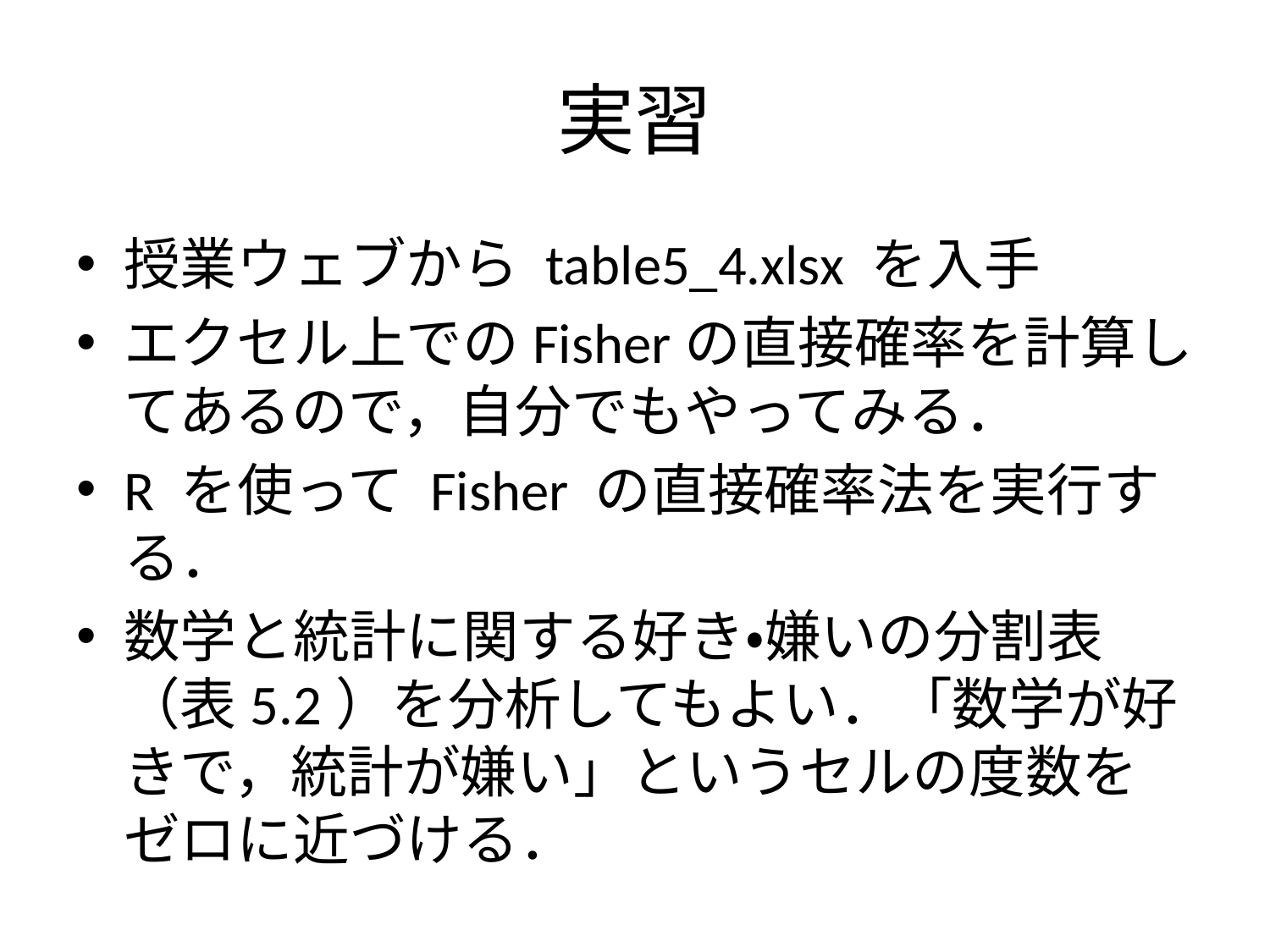

# 実習
授業ウェブから table5_4.xlsx を入手
エクセル上でのFisherの直接確率を計算してあるので，自分でもやってみる．
R を使って Fisher の直接確率法を実行する．
数学と統計に関する好き・嫌いの分割表（表5.2）を分析してもよい．「数学が好きで，統計が嫌い」というセルの度数をゼロに近づける．